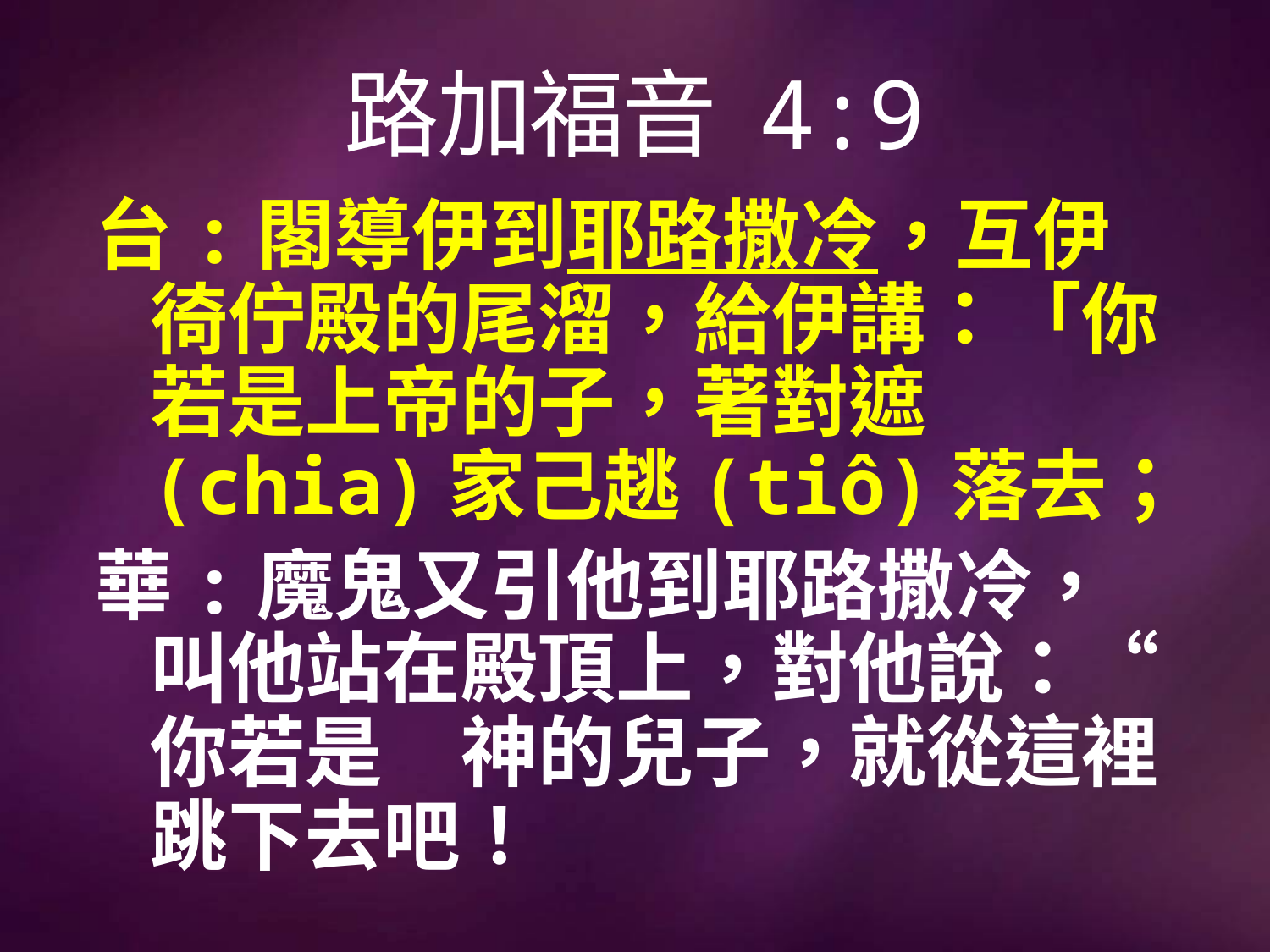

# 路加福音 4:9
台:閣導伊到耶路撒冷，互伊徛佇殿的尾溜，給伊講：「你若是上帝的子，著對遮(chia)家己趒(tiô)落去；
華:魔鬼又引他到耶路撒冷，叫他站在殿頂上，對他說：“你若是　神的兒子，就從這裡跳下去吧！